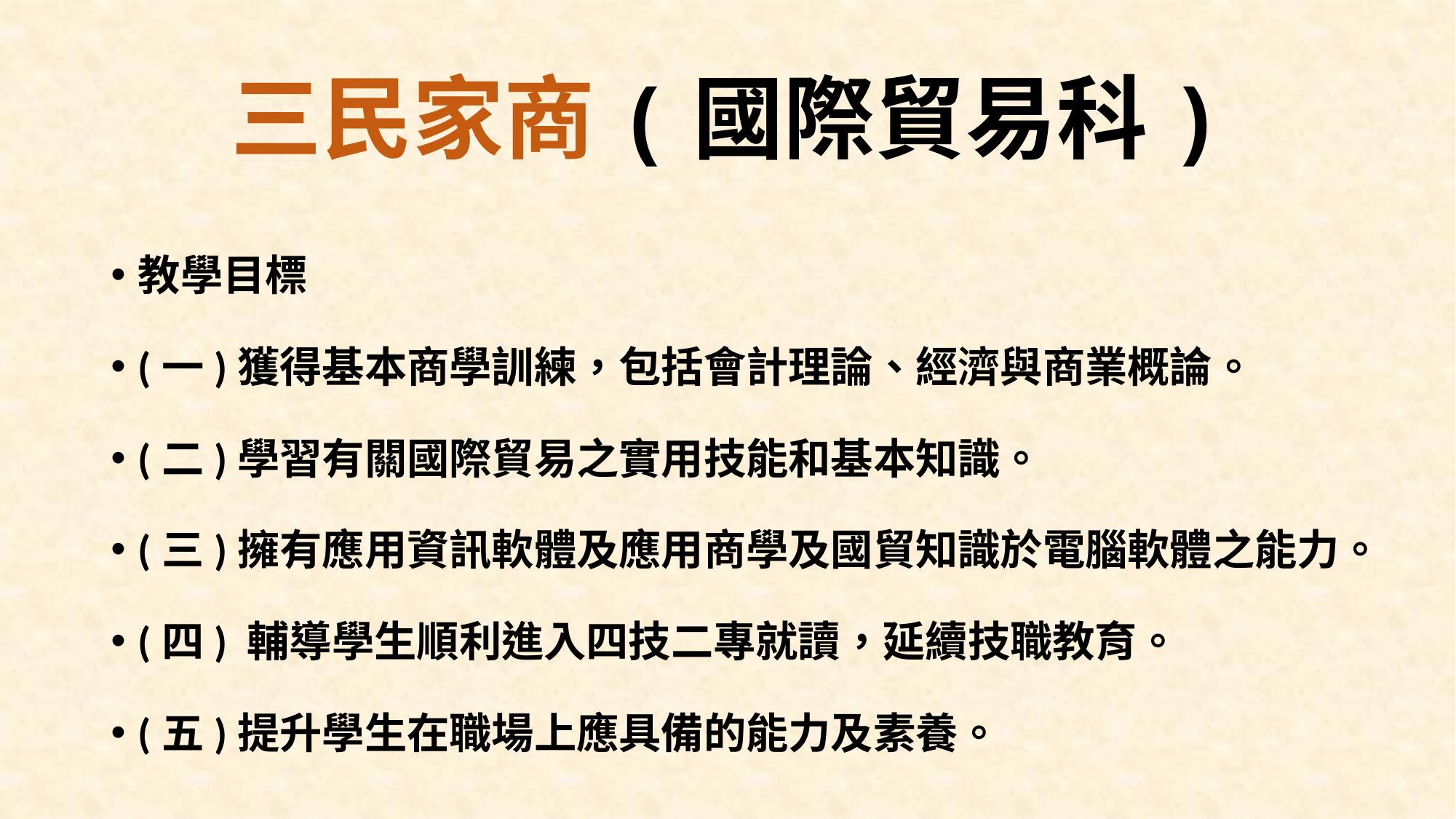

# 三民家商(國際貿易科)
教學目標
(一)獲得基本商學訓練，包括會計理論、經濟與商業概論。
(二)學習有關國際貿易之實用技能和基本知識。
(三)擁有應用資訊軟體及應用商學及國貿知識於電腦軟體之能力。
(四) 輔導學生順利進入四技二專就讀，延續技職教育。
(五)提升學生在職場上應具備的能力及素養。